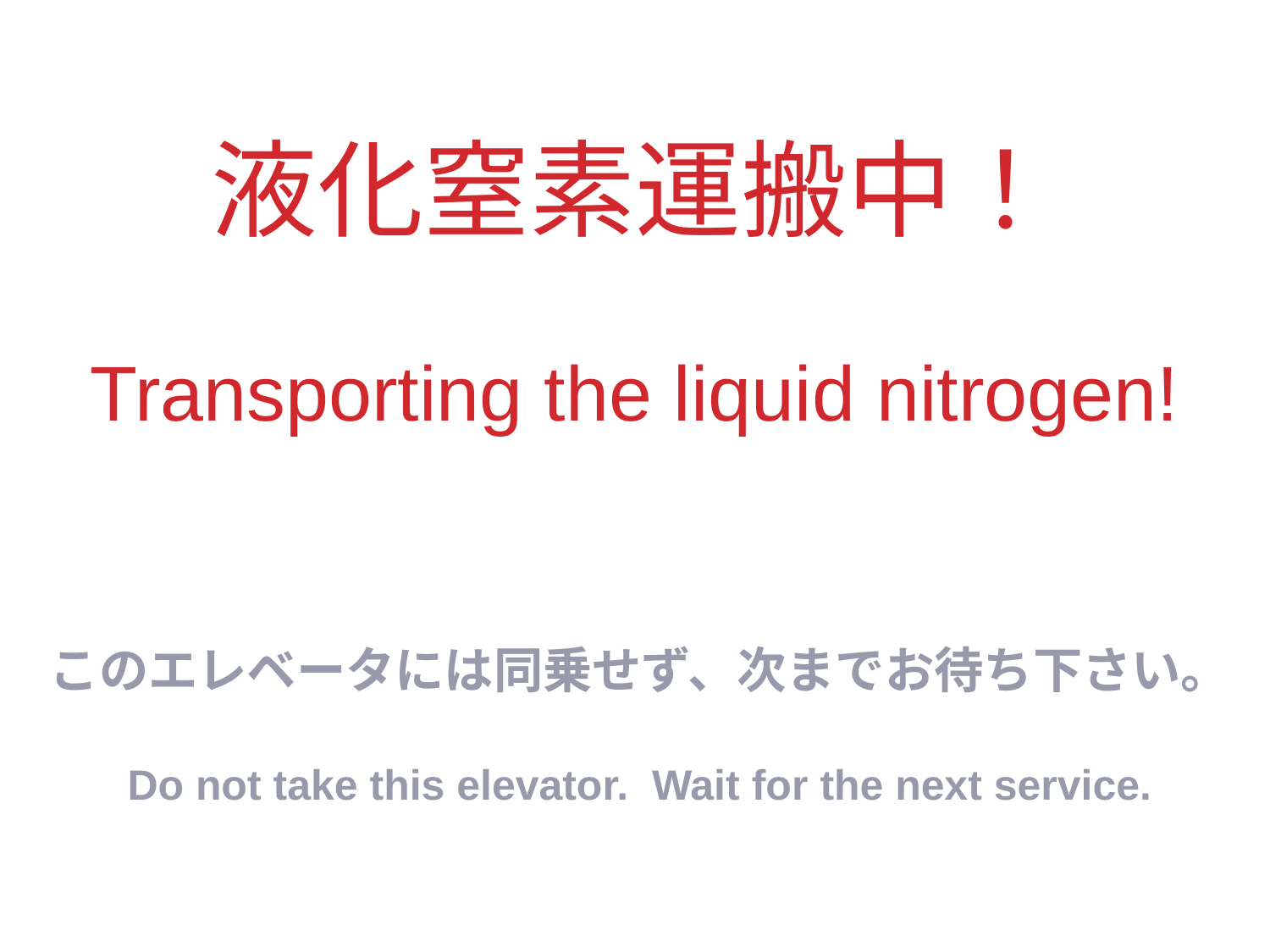

液化窒素運搬中！

Transporting the liquid nitrogen!

このエレベータには同乗せず、次までお待ち下さい。

Do not take this elevator.  Wait for the next service.